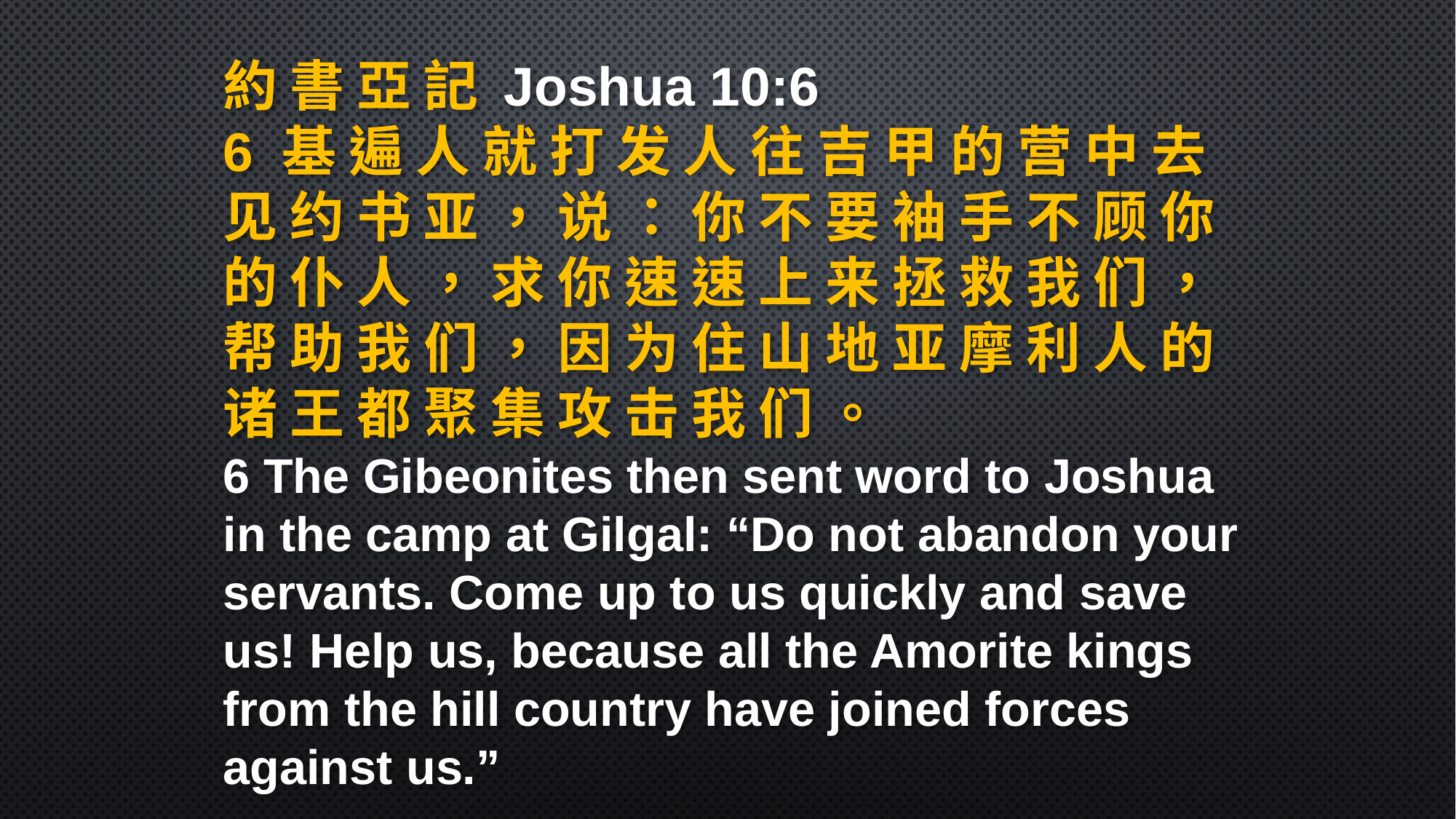

約 書 亞 記 Joshua 10:6
6 基 遍 人 就 打 发 人 往 吉 甲 的 营 中 去 见 约 书 亚 ， 说 ： 你 不 要 袖 手 不 顾 你 的 仆 人 ， 求 你 速 速 上 来 拯 救 我 们 ， 帮 助 我 们 ， 因 为 住 山 地 亚 摩 利 人 的 诸 王 都 聚 集 攻 击 我 们 。
6 The Gibeonites then sent word to Joshua in the camp at Gilgal: “Do not abandon your servants. Come up to us quickly and save us! Help us, because all the Amorite kings from the hill country have joined forces against us.”